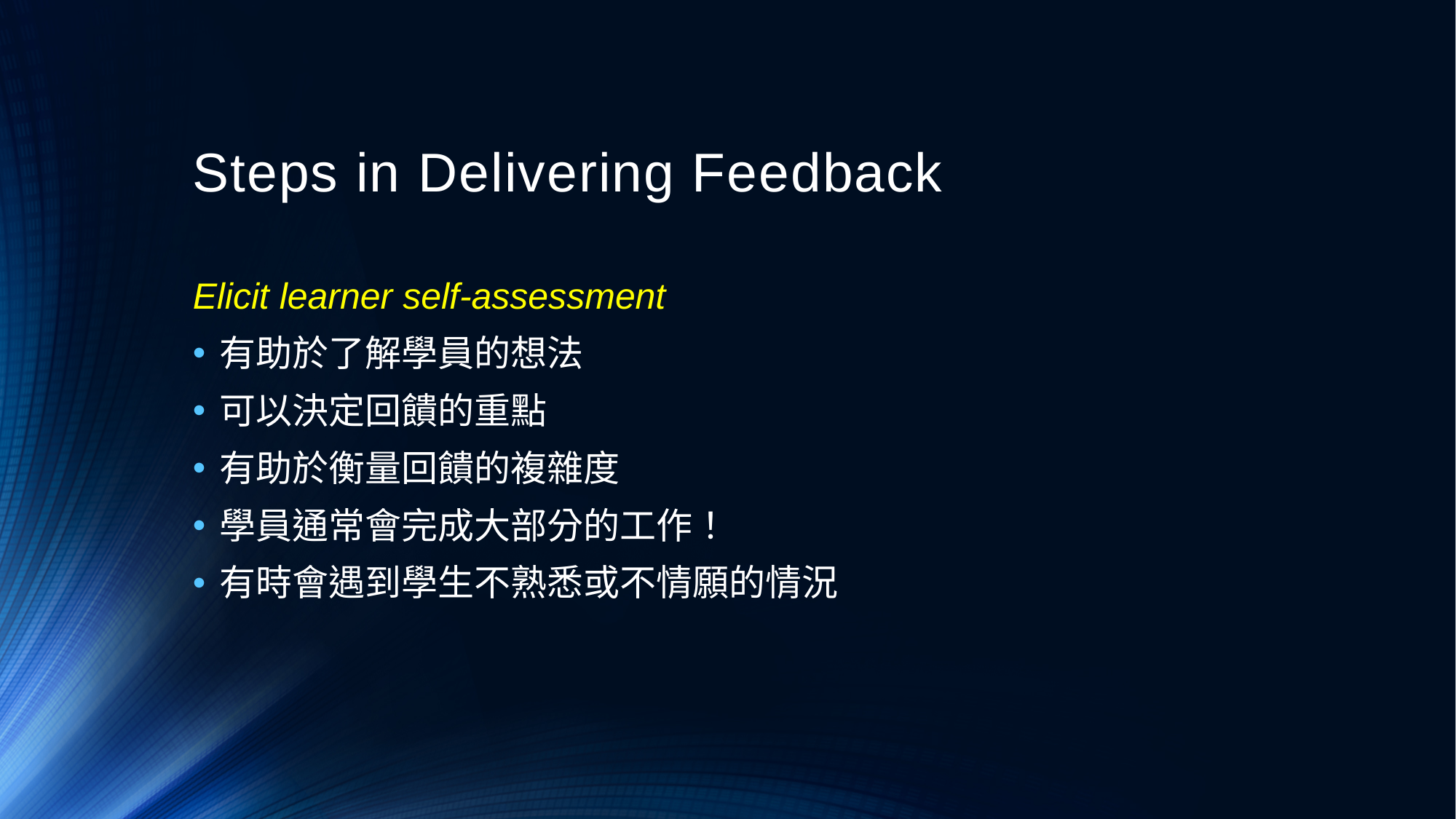

# Steps in Delivering Feedback
Elicit learner self-assessment
有助於了解學員的想法
可以決定回饋的重點
有助於衡量回饋的複雜度
學員通常會完成大部分的工作！
有時會遇到學生不熟悉或不情願的情況